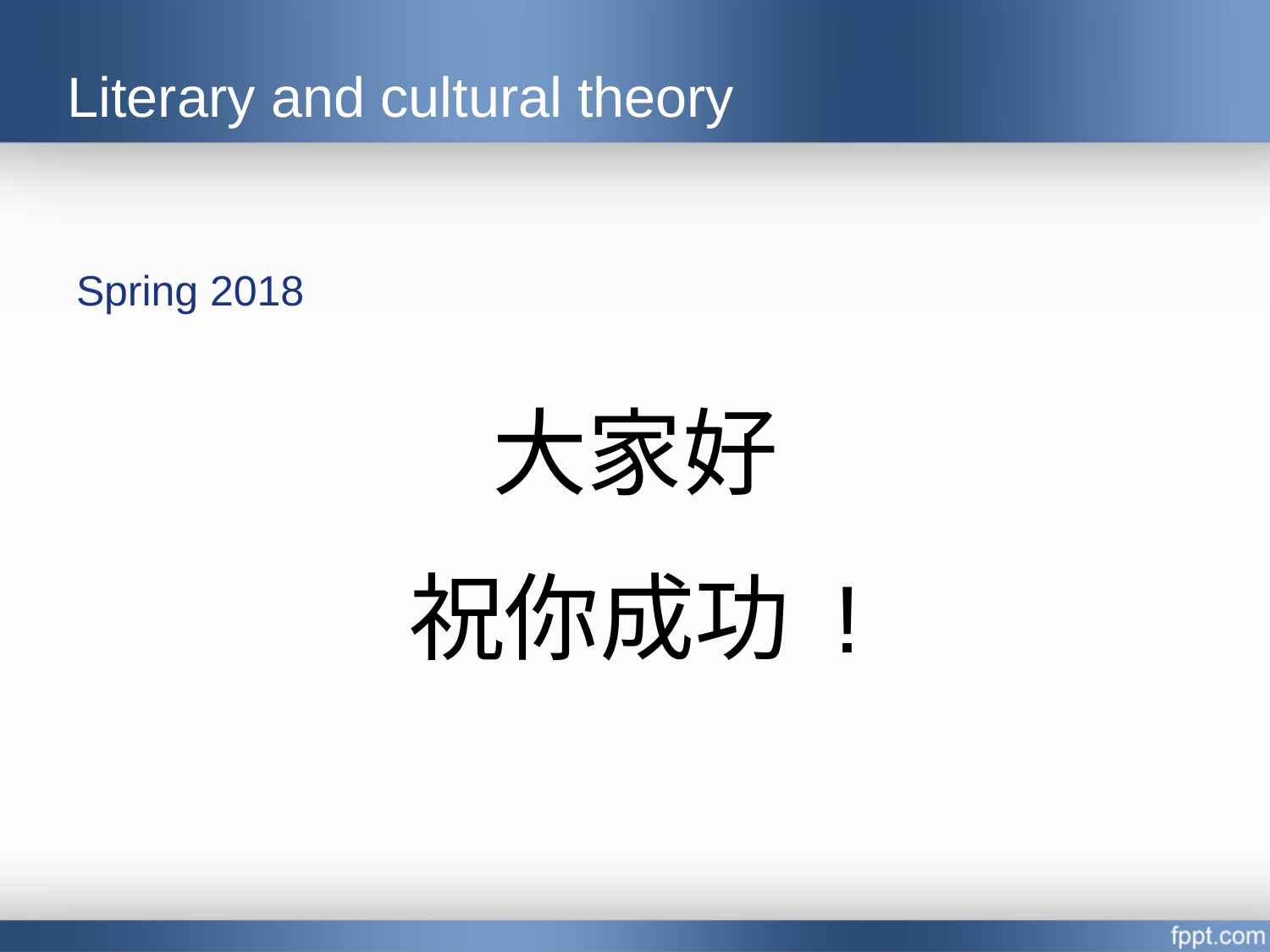

# Literary and cultural theory
Spring 2018

大家好
祝你成功 !